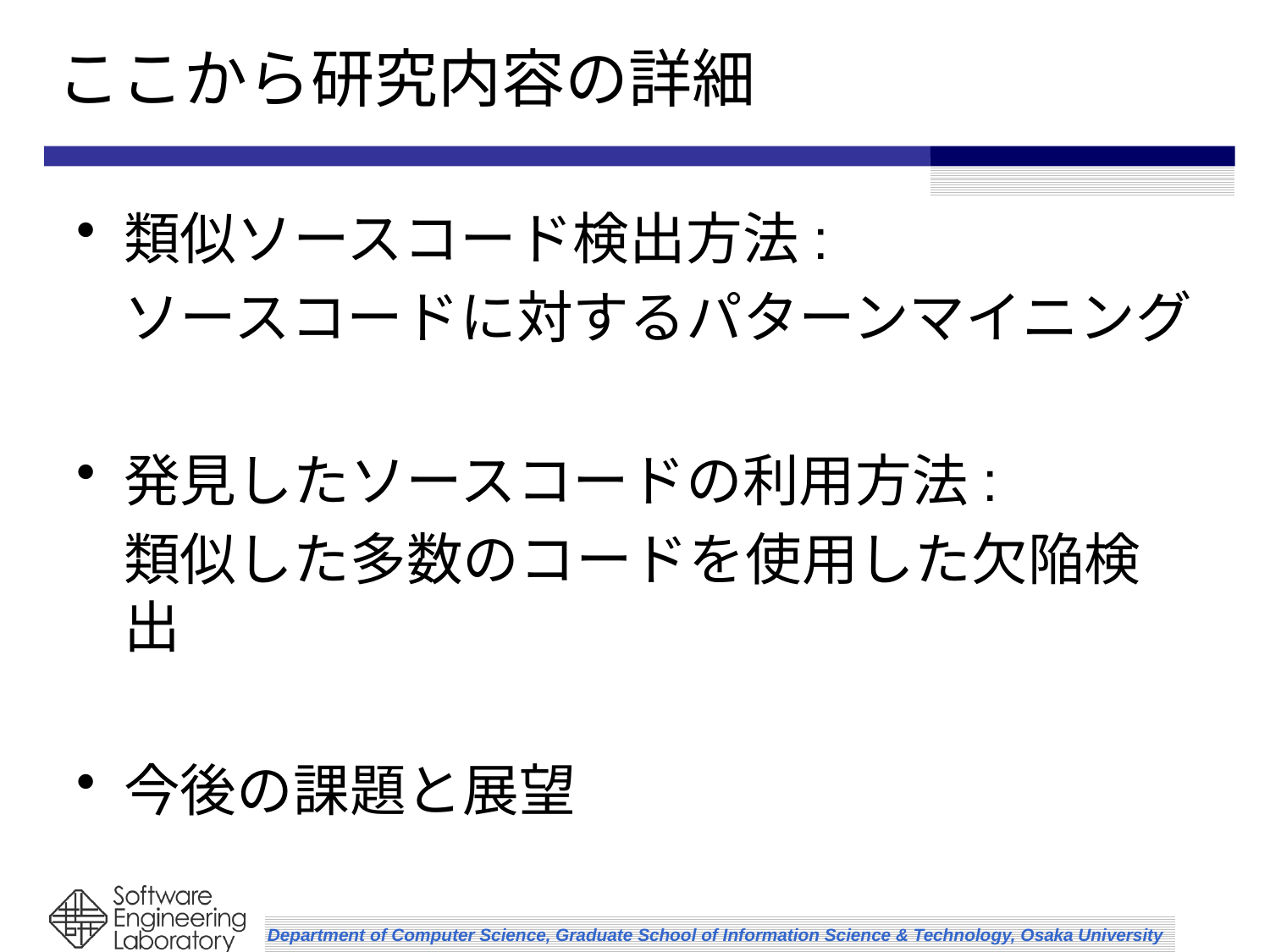

# ここから研究内容の詳細
類似ソースコード検出方法:
	ソースコードに対するパターンマイニング

発見したソースコードの利用方法:
	類似した多数のコードを使用した欠陥検出

今後の課題と展望